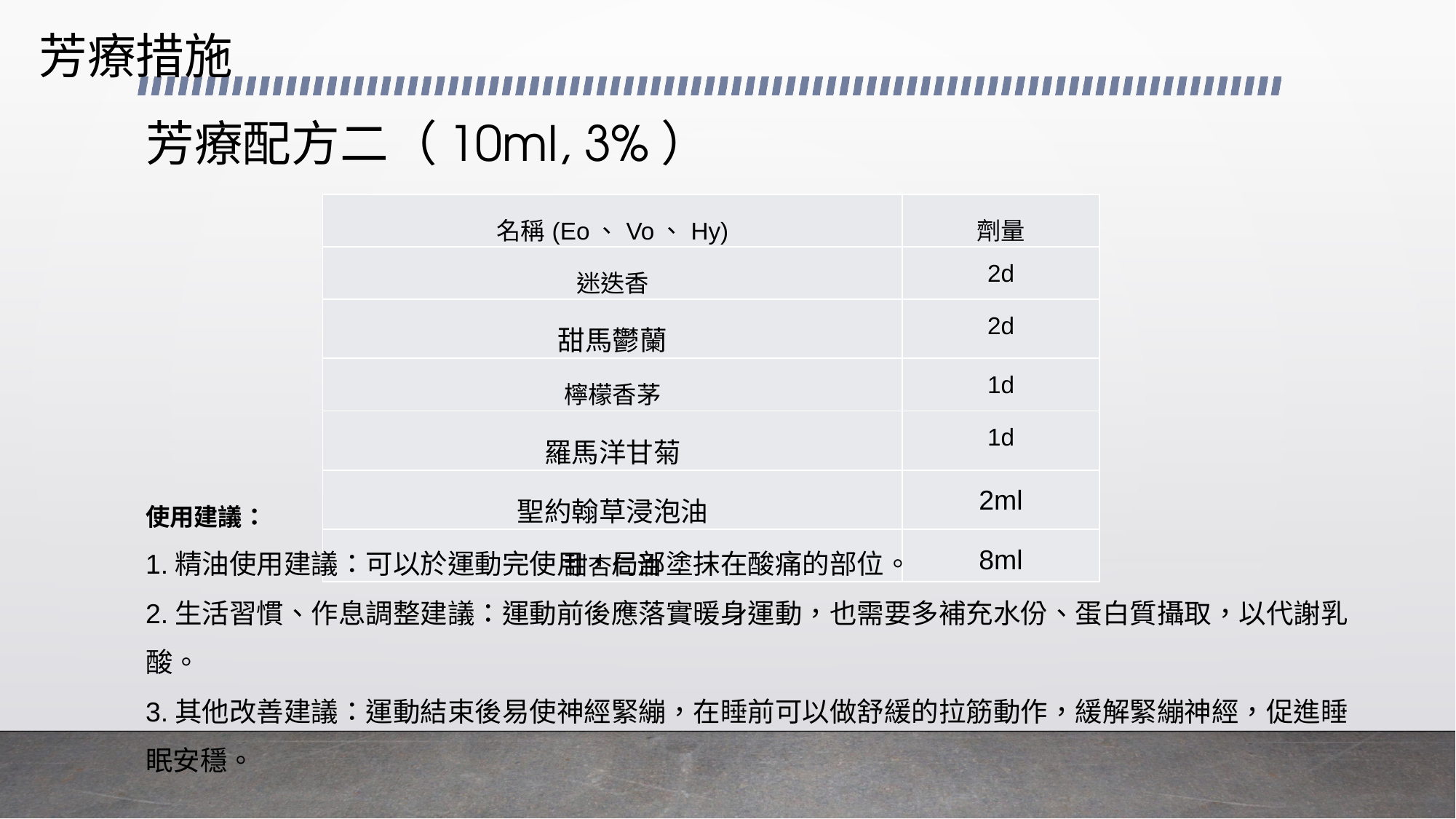

芳療措施
# 芳療配方二（10ml, 3%）
| 名稱(Eo、Vo、Hy) | 劑量 |
| --- | --- |
| 迷迭香 | 2d |
| 甜馬鬱蘭 | 2d |
| 檸檬香茅 | 1d |
| 羅馬洋甘菊 | 1d |
| 聖約翰草浸泡油 | 2ml |
| 甜杏仁油 | 8ml |
使用建議：
1.精油使用建議：可以於運動完使用，局部塗抹在酸痛的部位。
2.生活習慣、作息調整建議：運動前後應落實暖身運動，也需要多補充水份、蛋白質攝取，以代謝乳酸。
3.其他改善建議：運動結束後易使神經緊繃，在睡前可以做舒緩的拉筋動作，緩解緊繃神經，促進睡眠安穩。